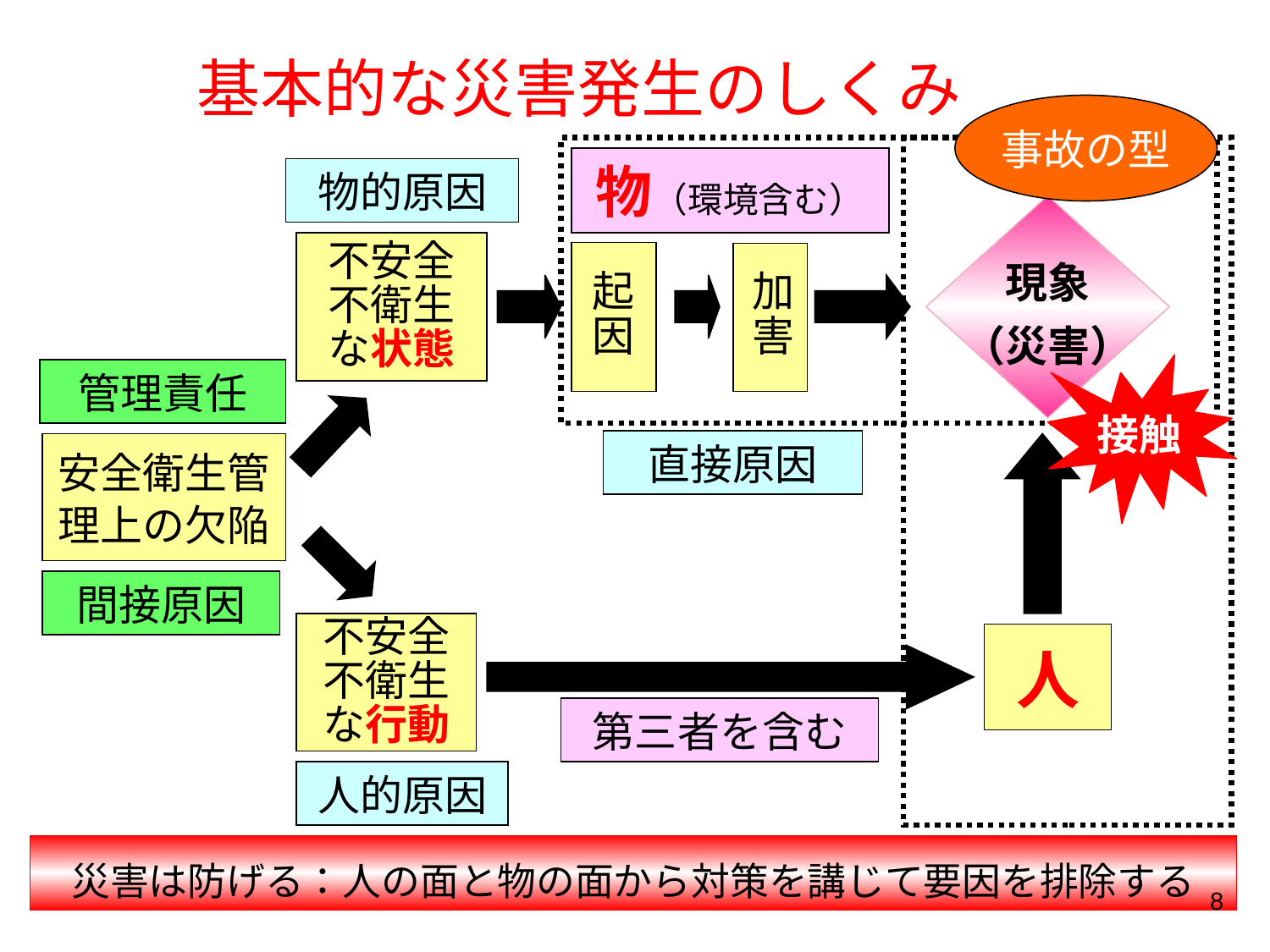

基本的な災害発生のしくみ
事故の型

物（環境含む）
物的原因
現象
（災害）
不安全
不衛生
な状態
起
因
加
　　　　　　　　　　　　害

接触
管理責任

直接原因
安全衛生管
理上の欠陥

間接原因
不安全
不衛生
な行動
人

第三者を含む
人的原因
災害は防げる：人の面と物の面から対策を講じて要因を排除する
8